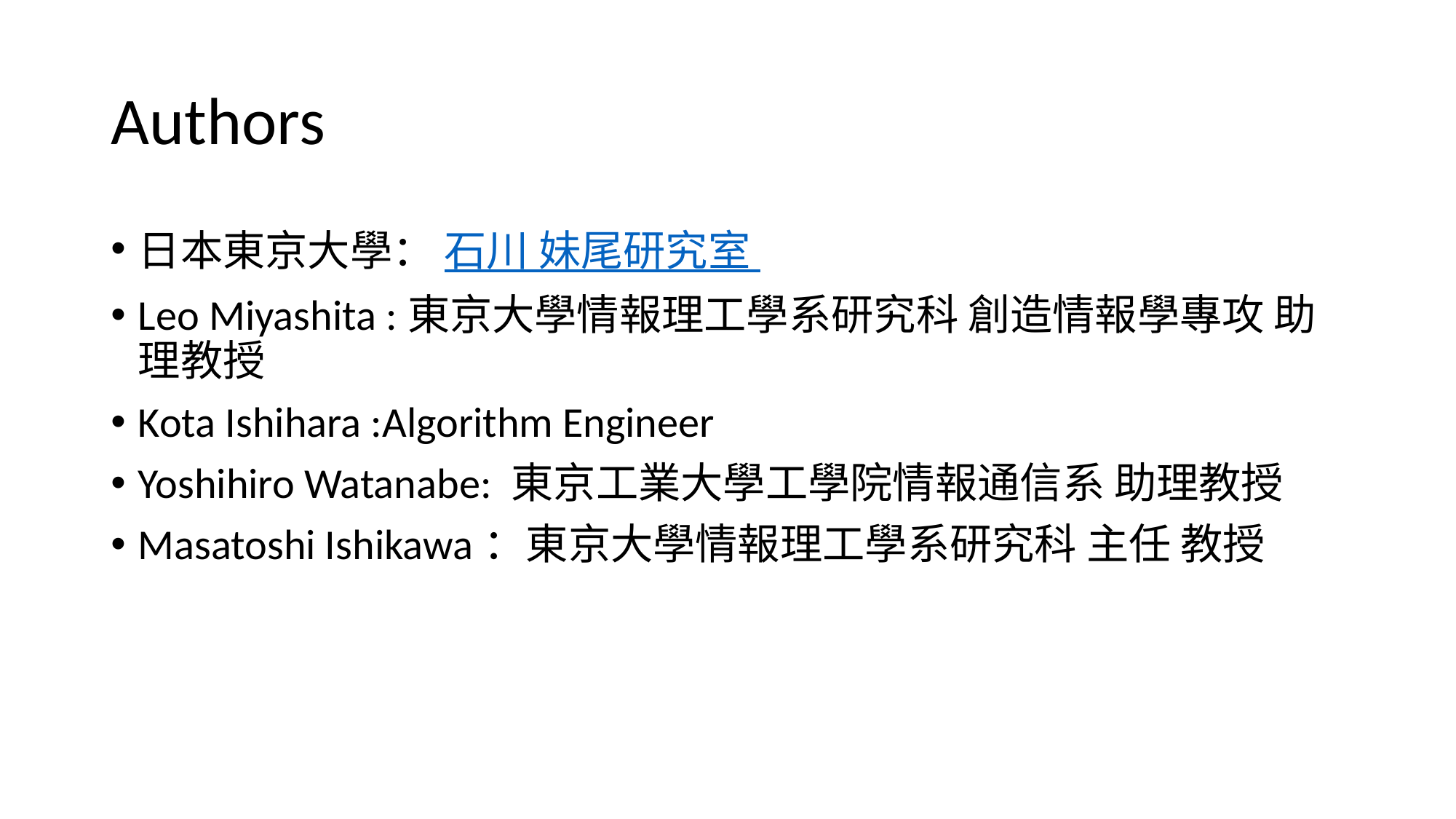

# Authors
日本東京大學： 石川 妹尾研究室
Leo Miyashita :東京大學情報理工學系研究科 創造情報學專攻 助理教授
Kota Ishihara :Algorithm Engineer
Yoshihiro Watanabe: 東京工業大學工學院情報通信系 助理教授
Masatoshi Ishikawa：東京大學情報理工學系研究科 主任 教授